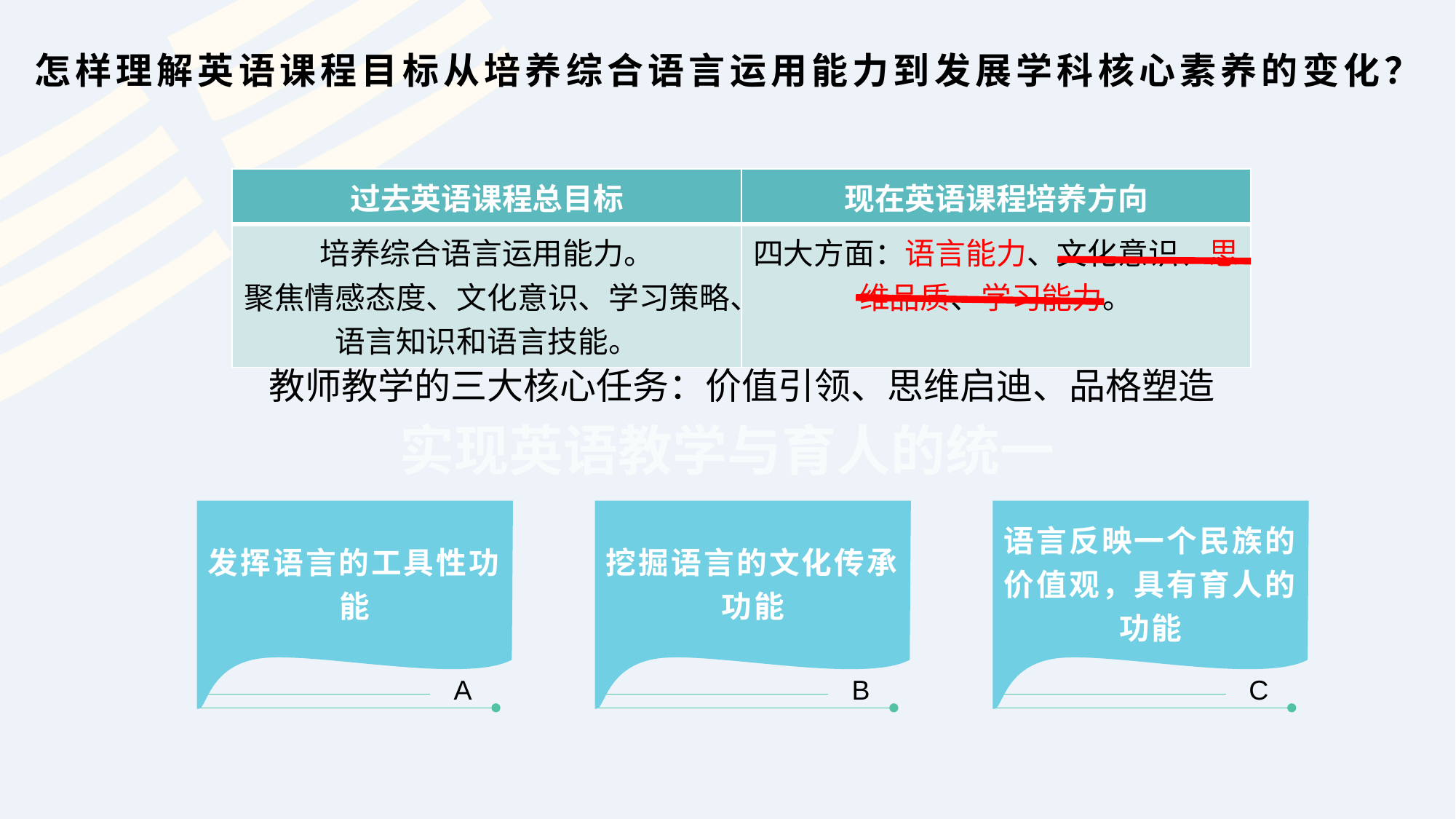

怎样理解英语课程目标从培养综合语言运用能力到发展学科核心素养的变化？
| 过去英语课程总目标 | 现在英语课程培养方向 |
| --- | --- |
| 培养综合语言运用能力。 聚焦情感态度、文化意识、学习策略、语言知识和语言技能。 | 四大方面：语言能力、文化意识、思维品质、学习能力。 |
教师教学的三大核心任务：价值引领、思维启迪、品格塑造
实现英语教学与育人的统一

发挥语言的工具性功能
挖掘语言的文化传承功能
语言反映一个民族的价值观，具有育人的功能
A
B
C